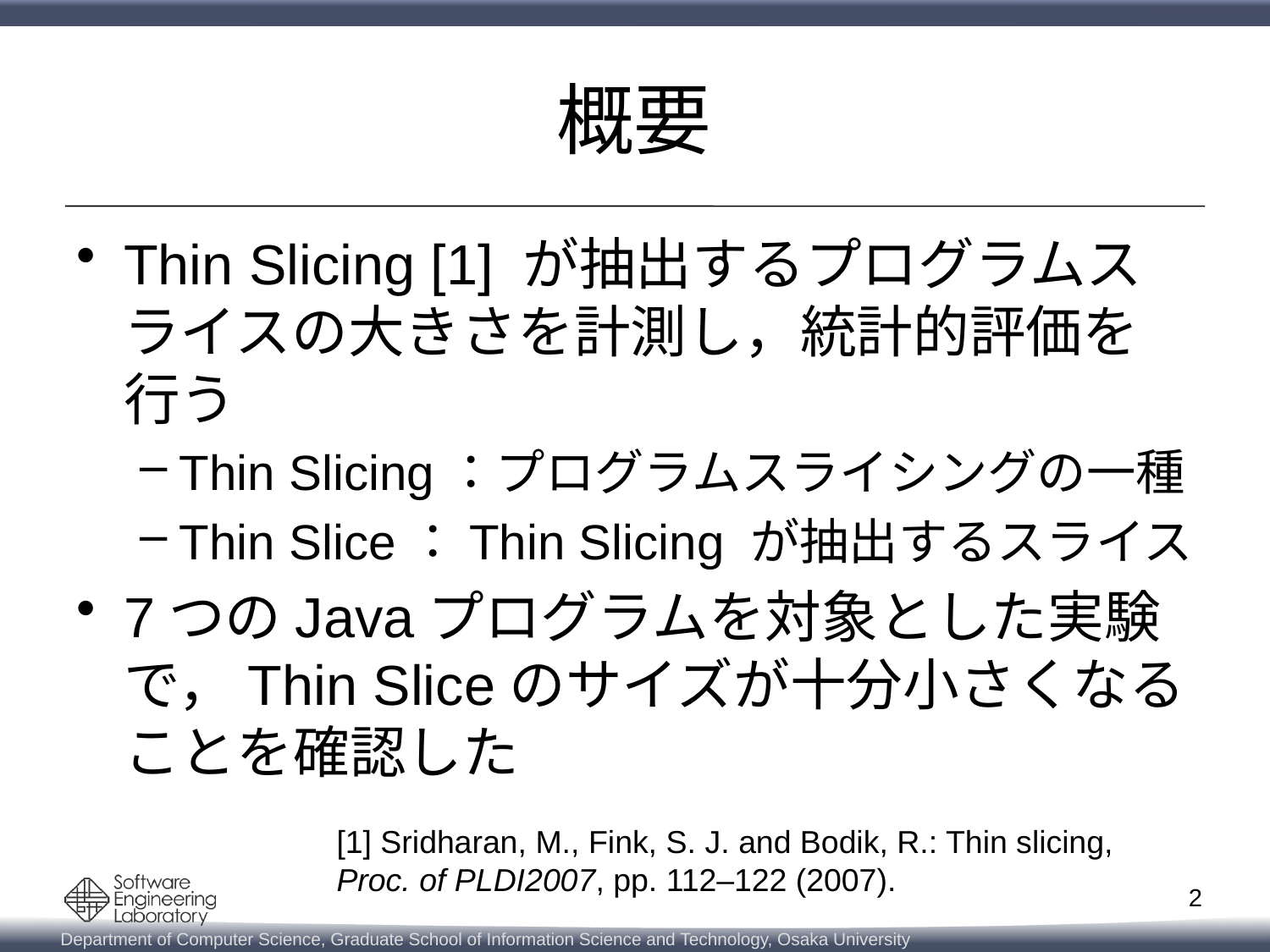

# 概要
Thin Slicing [1] が抽出するプログラムスライスの大きさを計測し，統計的評価を行う
Thin Slicing：プログラムスライシングの一種
Thin Slice：Thin Slicing が抽出するスライス
7つのJavaプログラムを対象とした実験で，Thin Sliceのサイズが十分小さくなることを確認した
[1] Sridharan, M., Fink, S. J. and Bodik, R.: Thin slicing,
Proc. of PLDI2007, pp. 112–122 (2007).
2